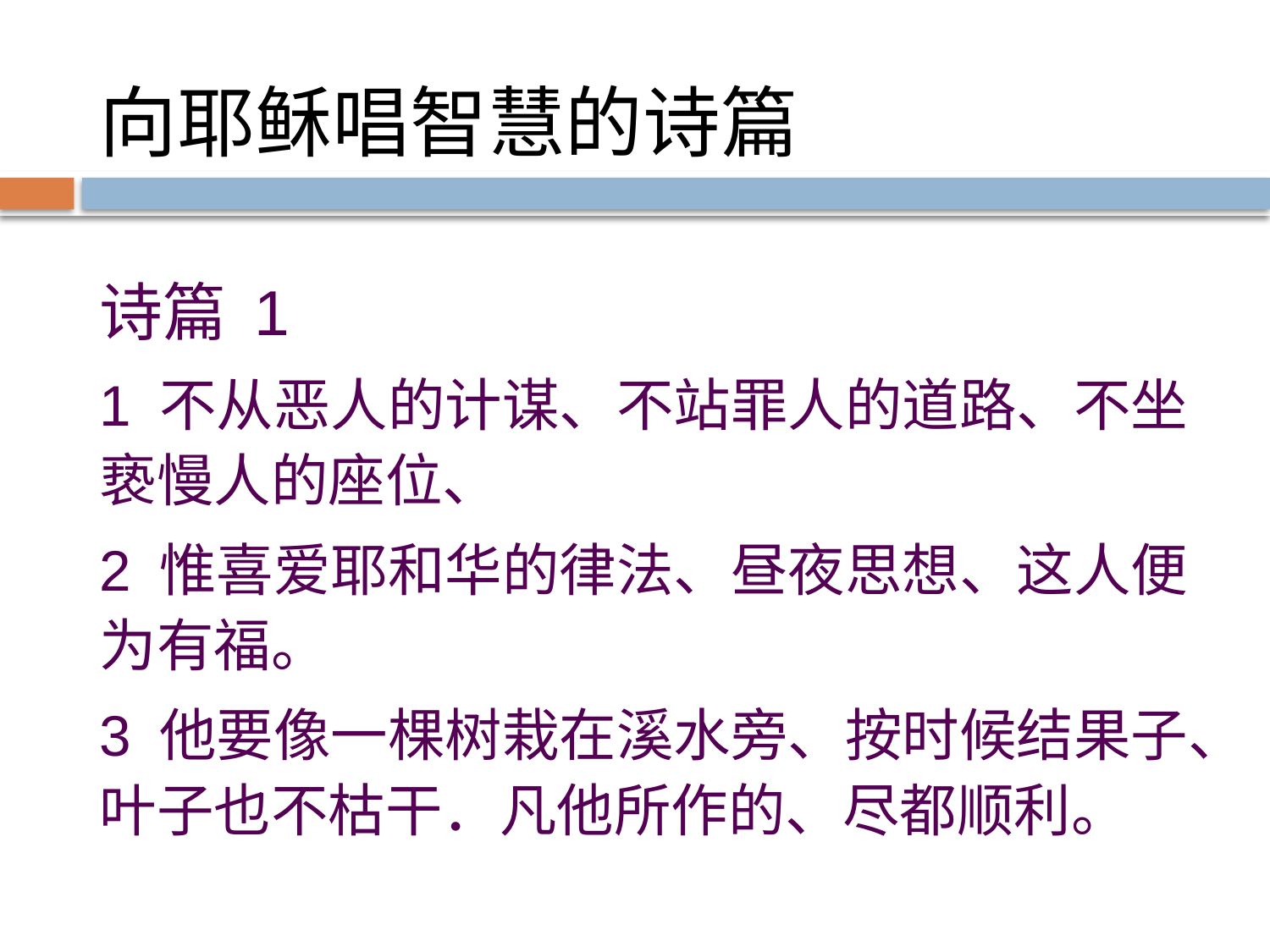

向耶稣唱智慧的诗篇
诗篇 1
1 不从恶人的计谋、不站罪人的道路、不坐亵慢人的座位、
2 惟喜爱耶和华的律法、昼夜思想、这人便为有福。
3 他要像一棵树栽在溪水旁、按时候结果子、叶子也不枯干．凡他所作的、尽都顺利。